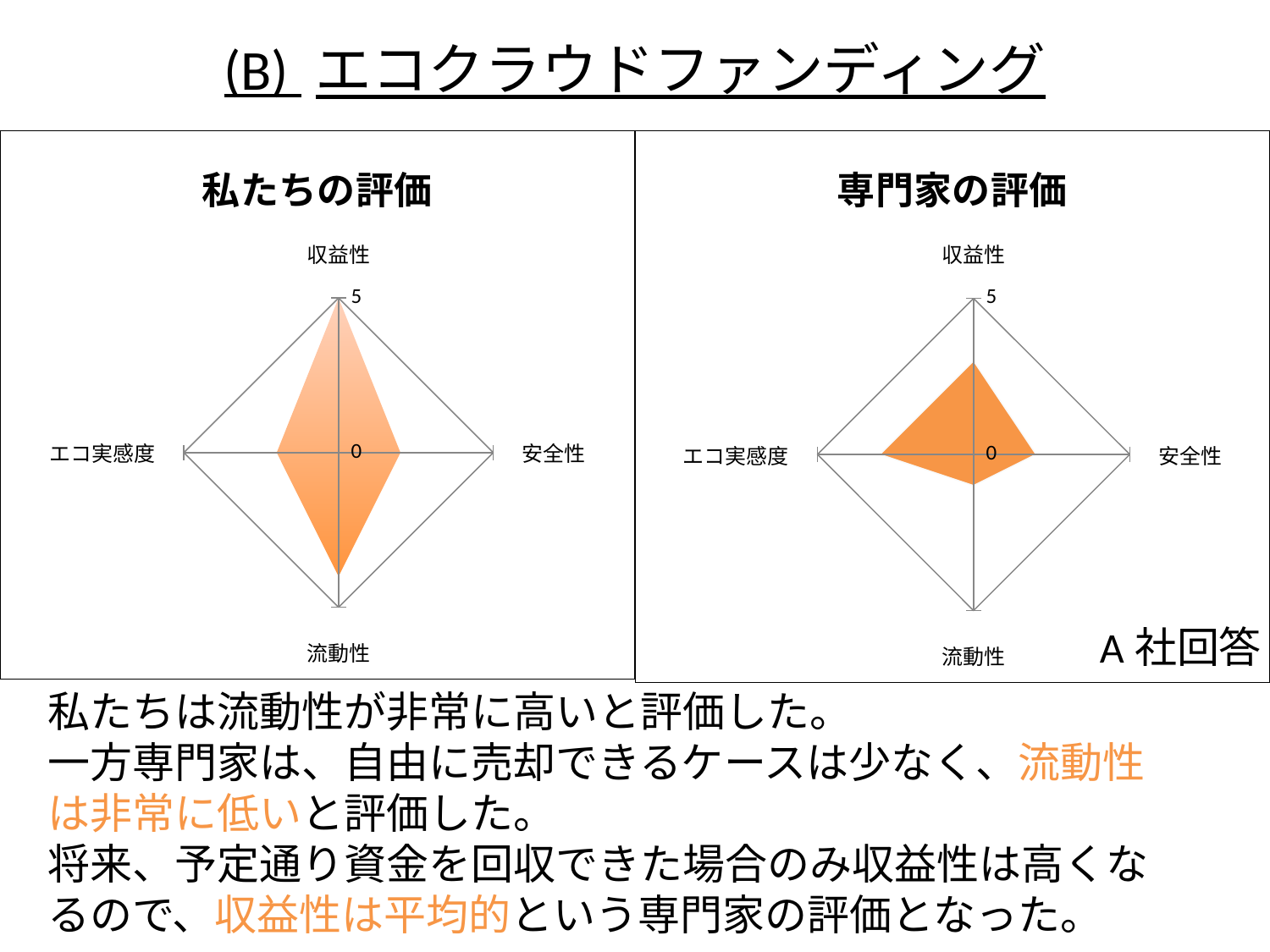

(B) エコクラウドファンディング

### Chart: 私たちの評価

| Category | エコクラウドファンディング |
|---|---|
| 収益性 | 5.0 |
| 安全性 | 2.0 |
| 流動性 | 4.0 |
| エコ実感度 | 2.0 |

### Chart: 専門家の評価

| Category | エコクラウドファンディング |
|---|---|
| 収益性 | 3.0 |
| 安全性 | 2.0 |
| 流動性 | 1.0 |
| エコ実感度 | 3.0 |
A社回答
私たちは流動性が非常に高いと評価した。
一方専門家は、自由に売却できるケースは少なく、流動性は非常に低いと評価した。
将来、予定通り資金を回収できた場合のみ収益性は高くなるので、収益性は平均的という専門家の評価となった。